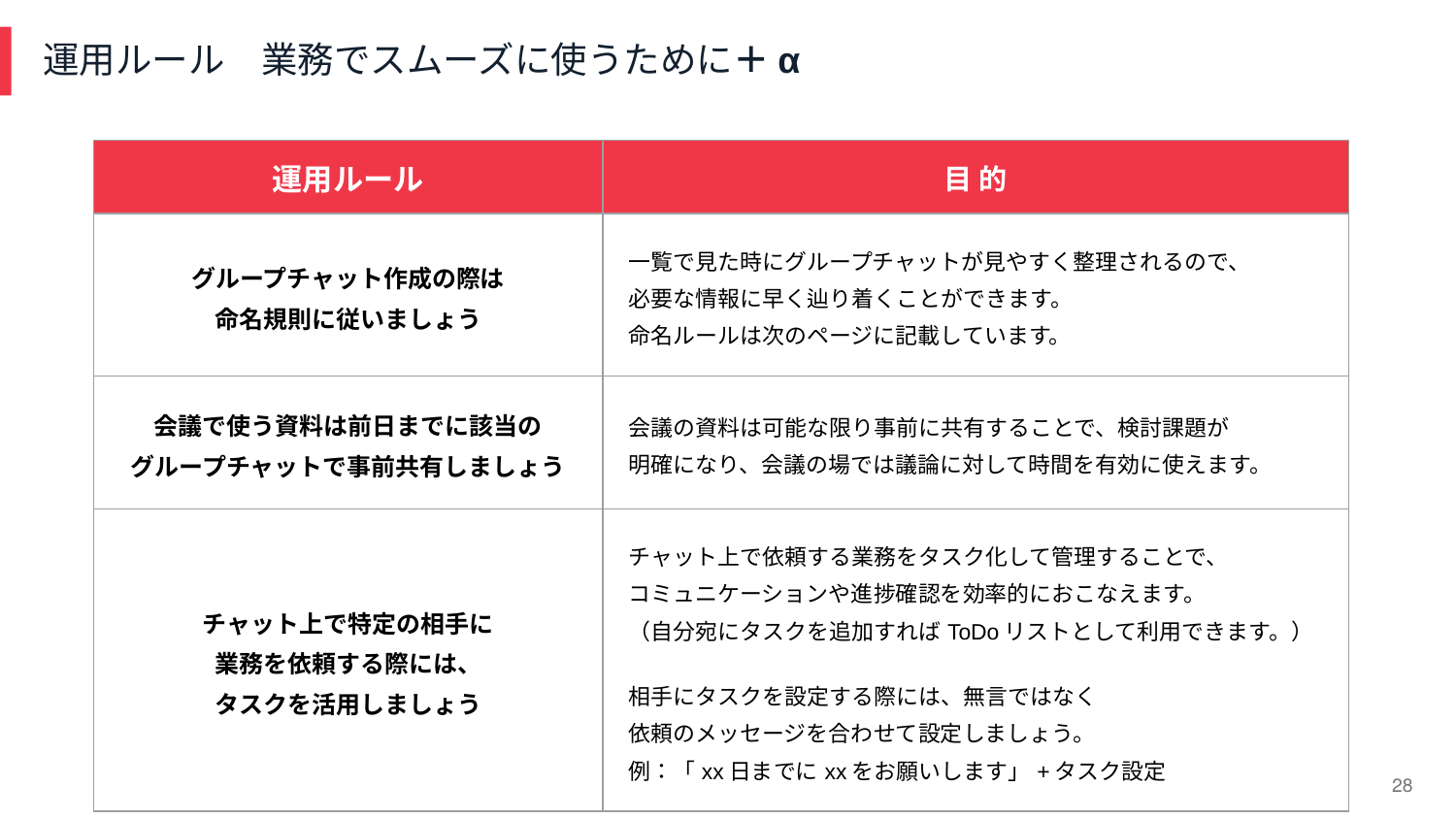

# 運用ルール　業務でスムーズに使うために＋α
| 運用ルール | 目 的 |
| --- | --- |
| グループチャット作成の際は 命名規則に従いましょう | 一覧で見た時にグループチャットが見やすく整理されるので、 必要な情報に早く辿り着くことができます。 命名ルールは次のページに記載しています。 |
| 会議で使う資料は前日までに該当の グループチャットで事前共有しましょう | 会議の資料は可能な限り事前に共有することで、検討課題が 明確になり、会議の場では議論に対して時間を有効に使えます。 |
| チャット上で特定の相手に 業務を依頼する際には、 タスクを活用しましょう | チャット上で依頼する業務をタスク化して管理することで、 コミュニケーションや進捗確認を効率的におこなえます。 （自分宛にタスクを追加すればToDoリストとして利用できます。） 相手にタスクを設定する際には、無言ではなく 依頼のメッセージを合わせて設定しましょう。 例：「xx日までにxxをお願いします」+タスク設定 |
28